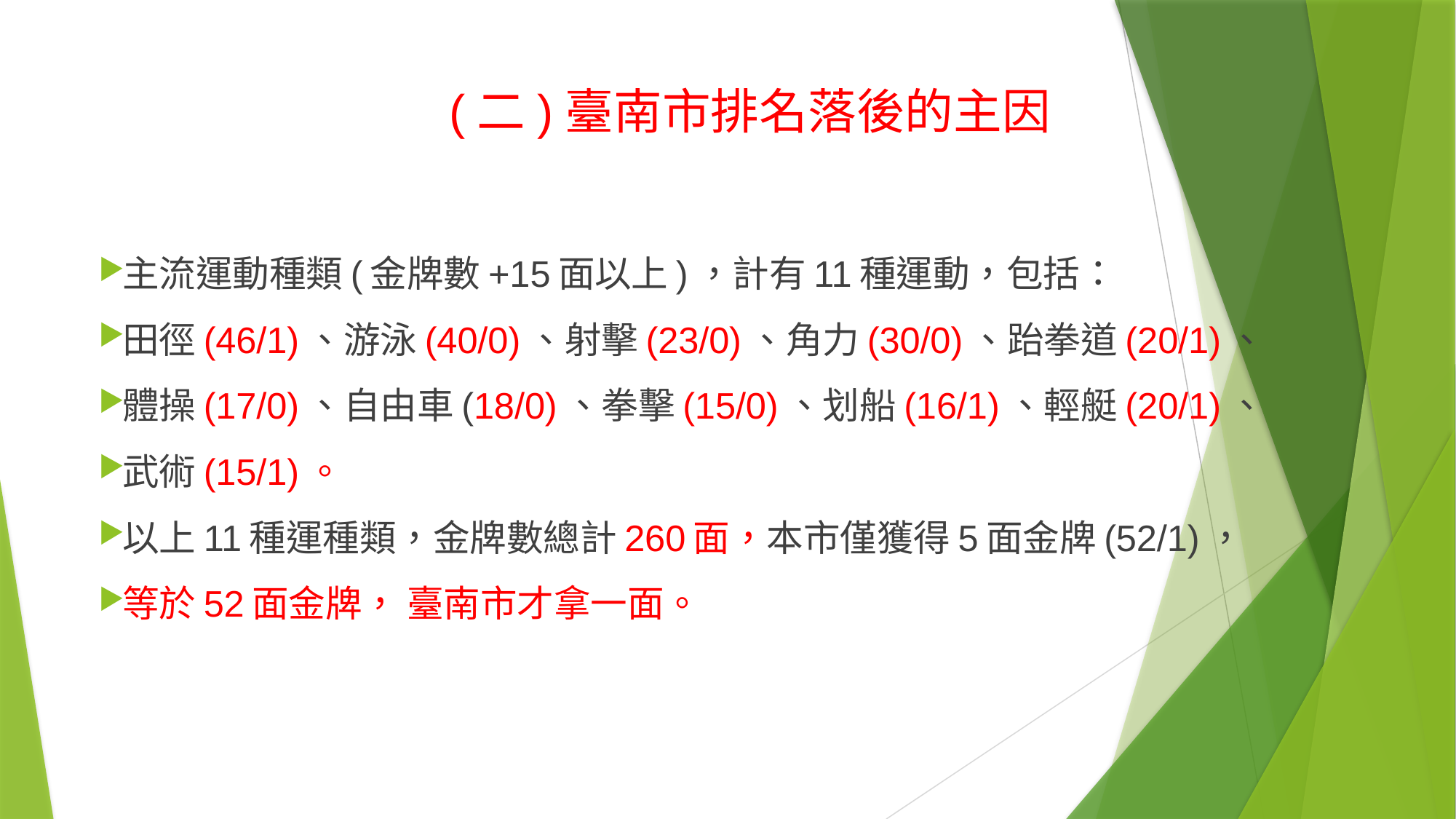

# (二)臺南市排名落後的主因
主流運動種類(金牌數+15面以上)，計有11種運動，包括：
田徑(46/1)、游泳(40/0)、射擊(23/0)、角力(30/0)、跆拳道(20/1)、
體操(17/0)、自由車(18/0)、拳擊(15/0)、划船(16/1)、輕艇(20/1)、
武術(15/1)。
以上11種運種類，金牌數總計260面，本市僅獲得5面金牌(52/1)，
等於52面金牌， 臺南市才拿一面。